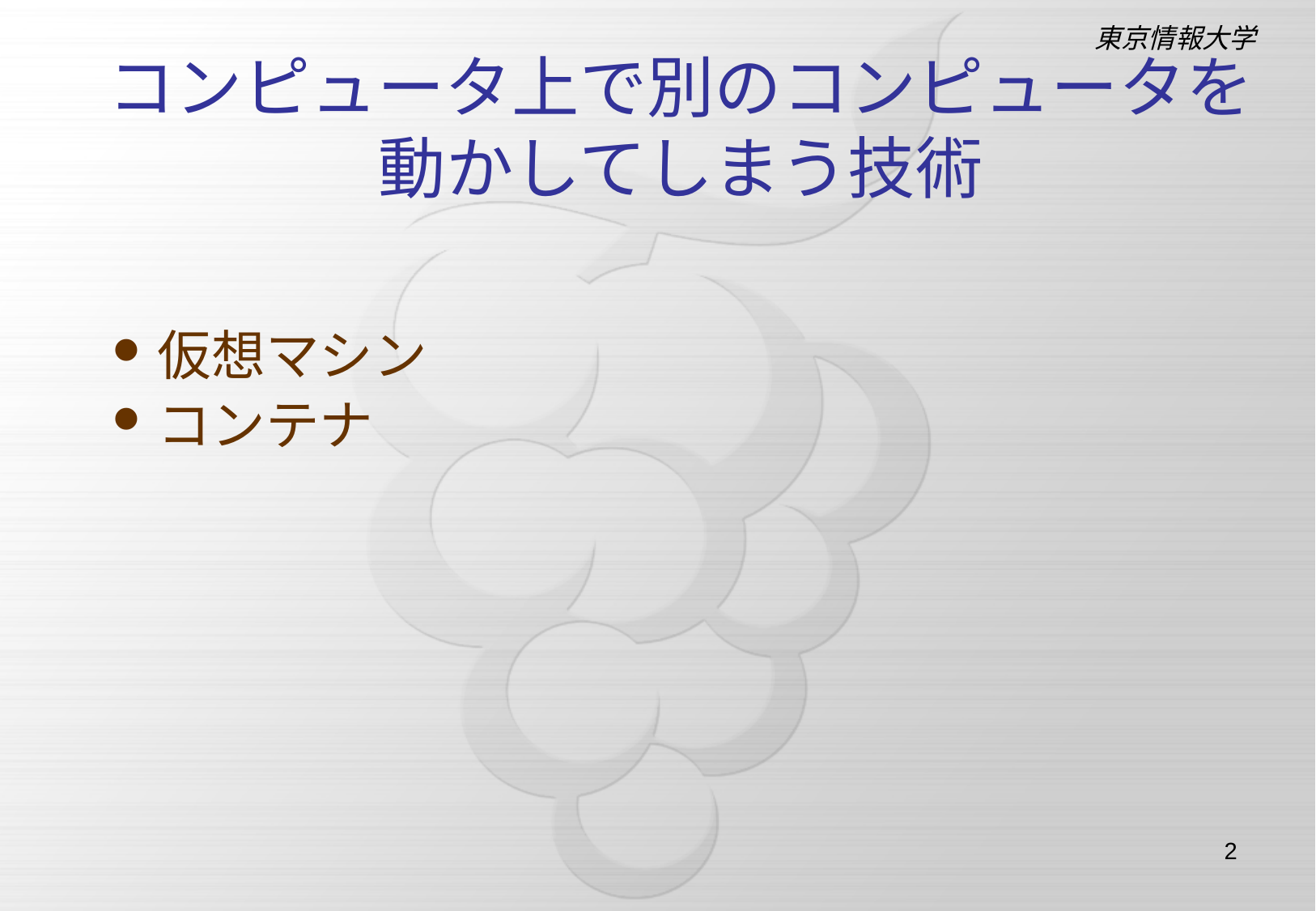

# コンピュータ上で別のコンピュータを 動かしてしまう技術
仮想マシン
コンテナ

2